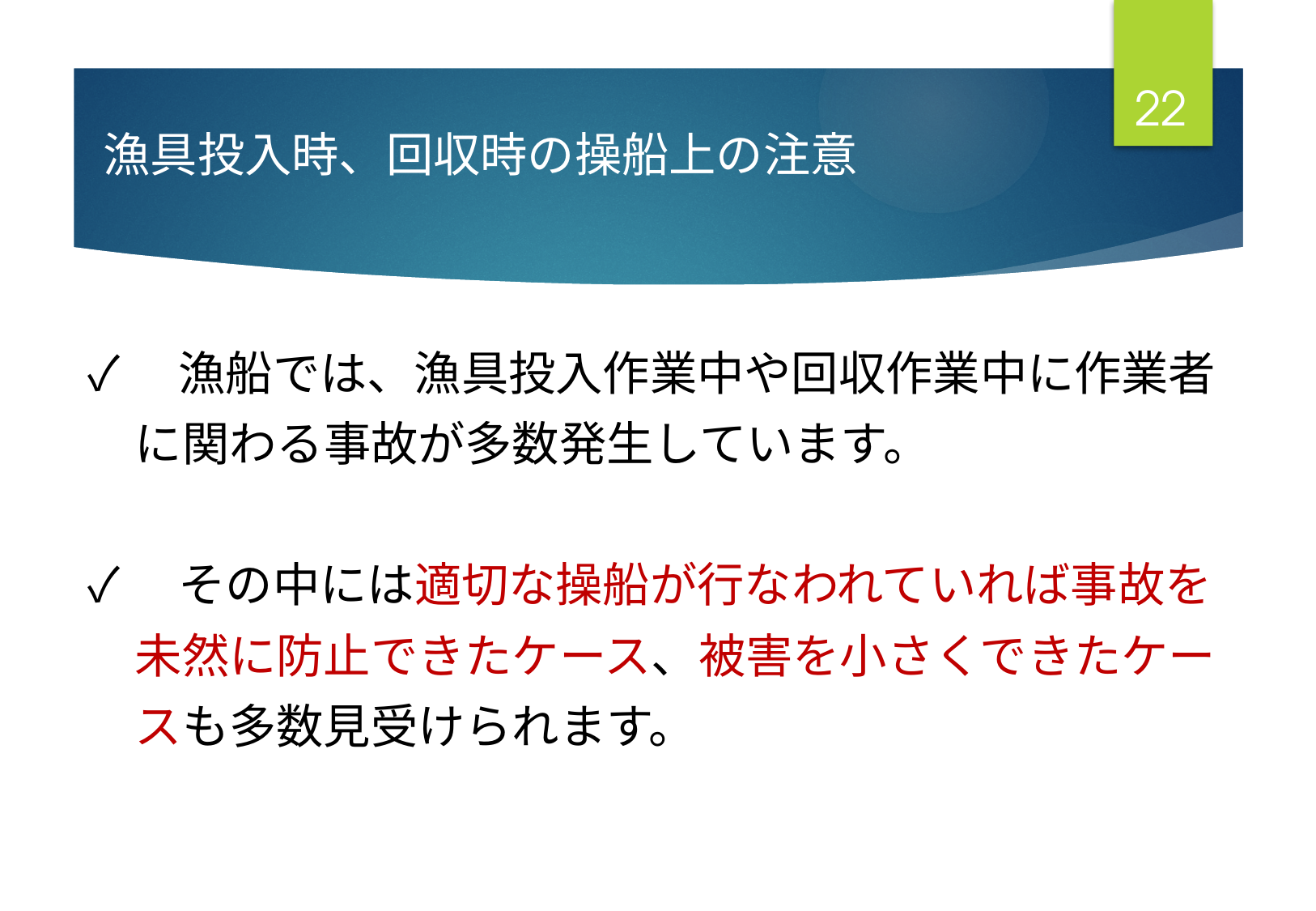

22
漁具投入時、回収時の操船上の注意
✓　漁船では、漁具投入作業中や回収作業中に作業者
　に関わる事故が多数発生しています。

✓　その中には適切な操船が行なわれていれば事故を
　未然に防止できたケース、被害を小さくできたケー
　スも多数見受けられます。
22